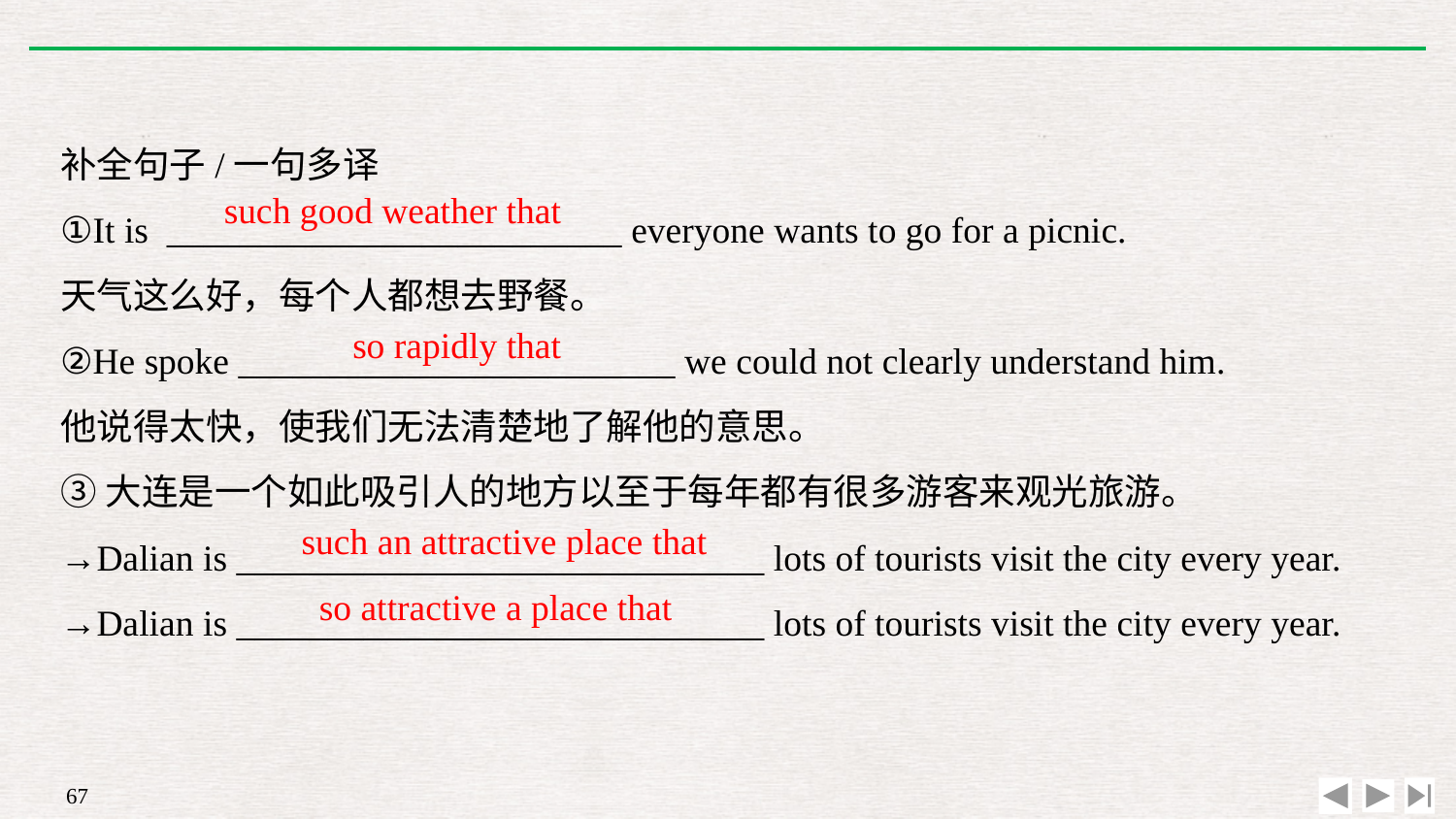

补全句子/一句多译
①It is  _________________________ everyone wants to go for a picnic.
天气这么好，每个人都想去野餐。
②He spoke ________________________ we could not clearly understand him.
他说得太快，使我们无法清楚地了解他的意思。
③大连是一个如此吸引人的地方以至于每年都有很多游客来观光旅游。
→Dalian is _____________________________ lots of tourists visit the city every year.
→Dalian is _____________________________ lots of tourists visit the city every year.
such good weather that
so rapidly that
such an attractive place that
so attractive a place that